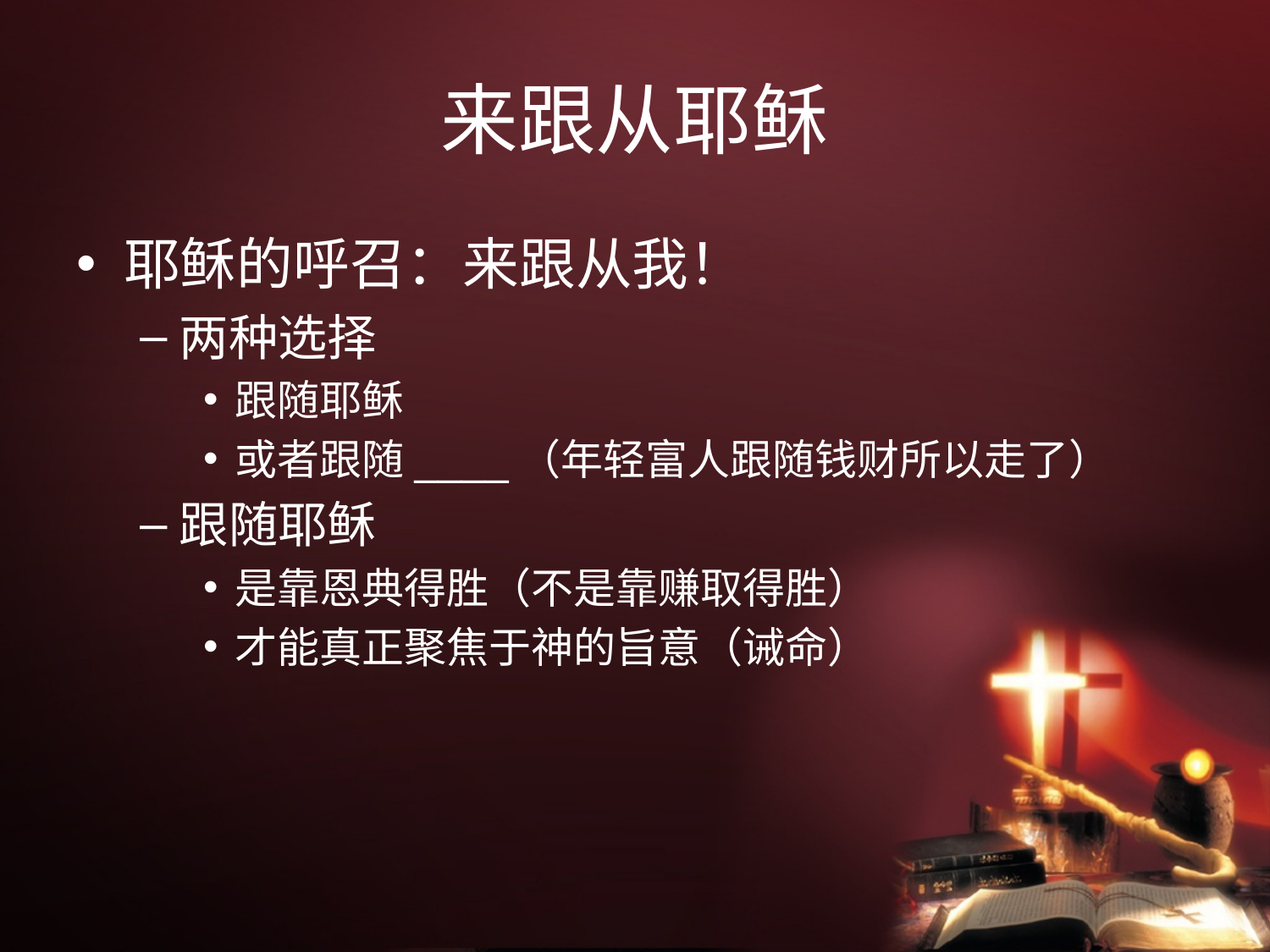

# 来跟从耶稣
耶稣的呼召：来跟从我！
两种选择
跟随耶稣
或者跟随____（年轻富人跟随钱财所以走了）
跟随耶稣
是靠恩典得胜（不是靠赚取得胜）
才能真正聚焦于神的旨意（诫命）